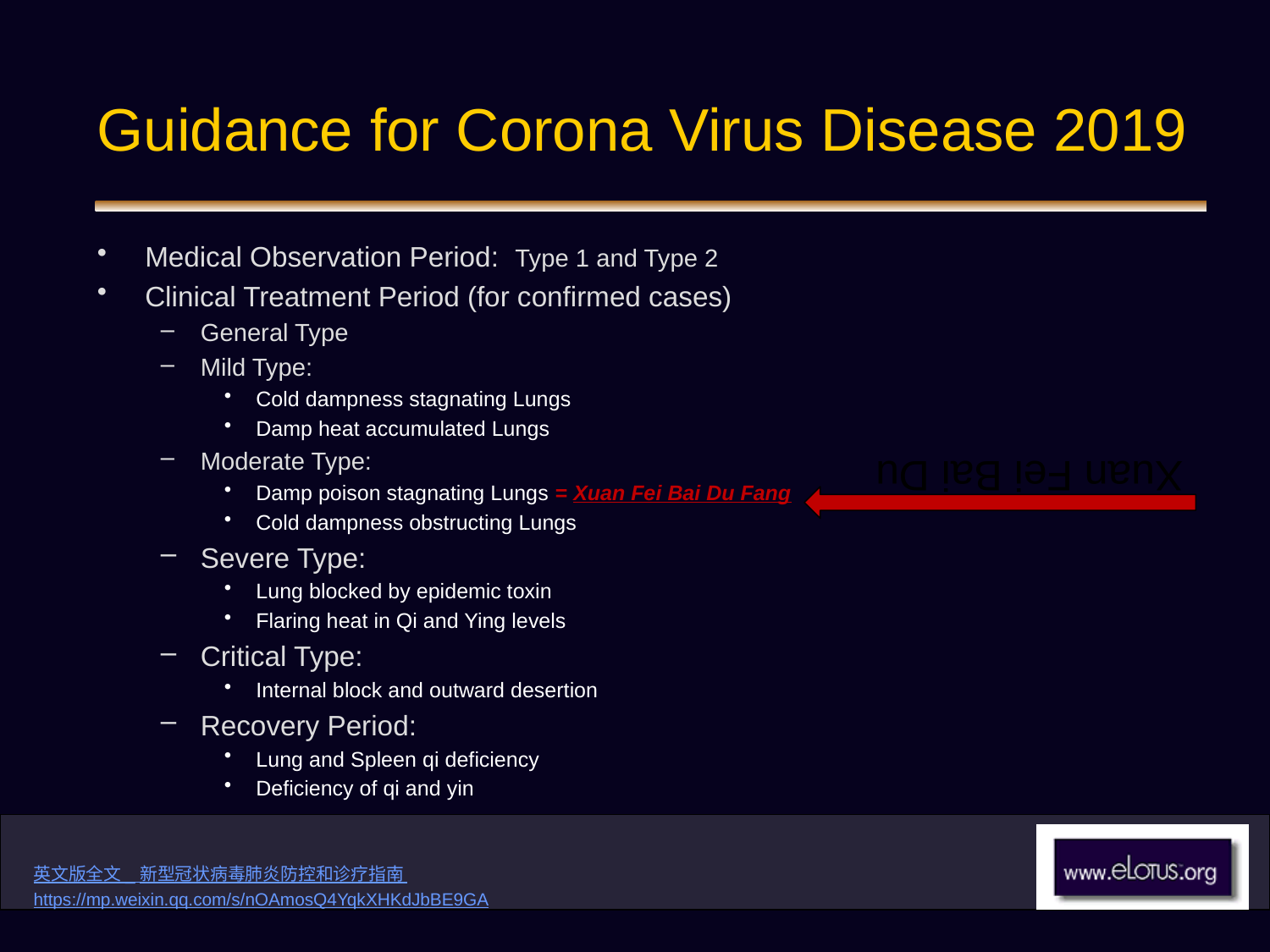

# Guidance for Corona Virus Disease 2019
Medical Observation Period:  Type 1 and Type 2
Clinical Treatment Period (for confirmed cases)
General Type
Mild Type:
Cold dampness stagnating Lungs
Damp heat accumulated Lungs
Moderate Type:
Damp poison stagnating Lungs = Xuan Fei Bai Du Fang
Cold dampness obstructing Lungs
Severe Type:
Lung blocked by epidemic toxin
Flaring heat in Qi and Ying levels
Critical Type:
Internal block and outward desertion
Recovery Period:
Lung and Spleen qi deficiency
Deficiency of qi and yin
Xuan Fei Bai Du
英文版全文 _ 新型冠状病毒肺炎防控和诊疗指南 https://mp.weixin.qq.com/s/nOAmosQ4YqkXHKdJbBE9GA